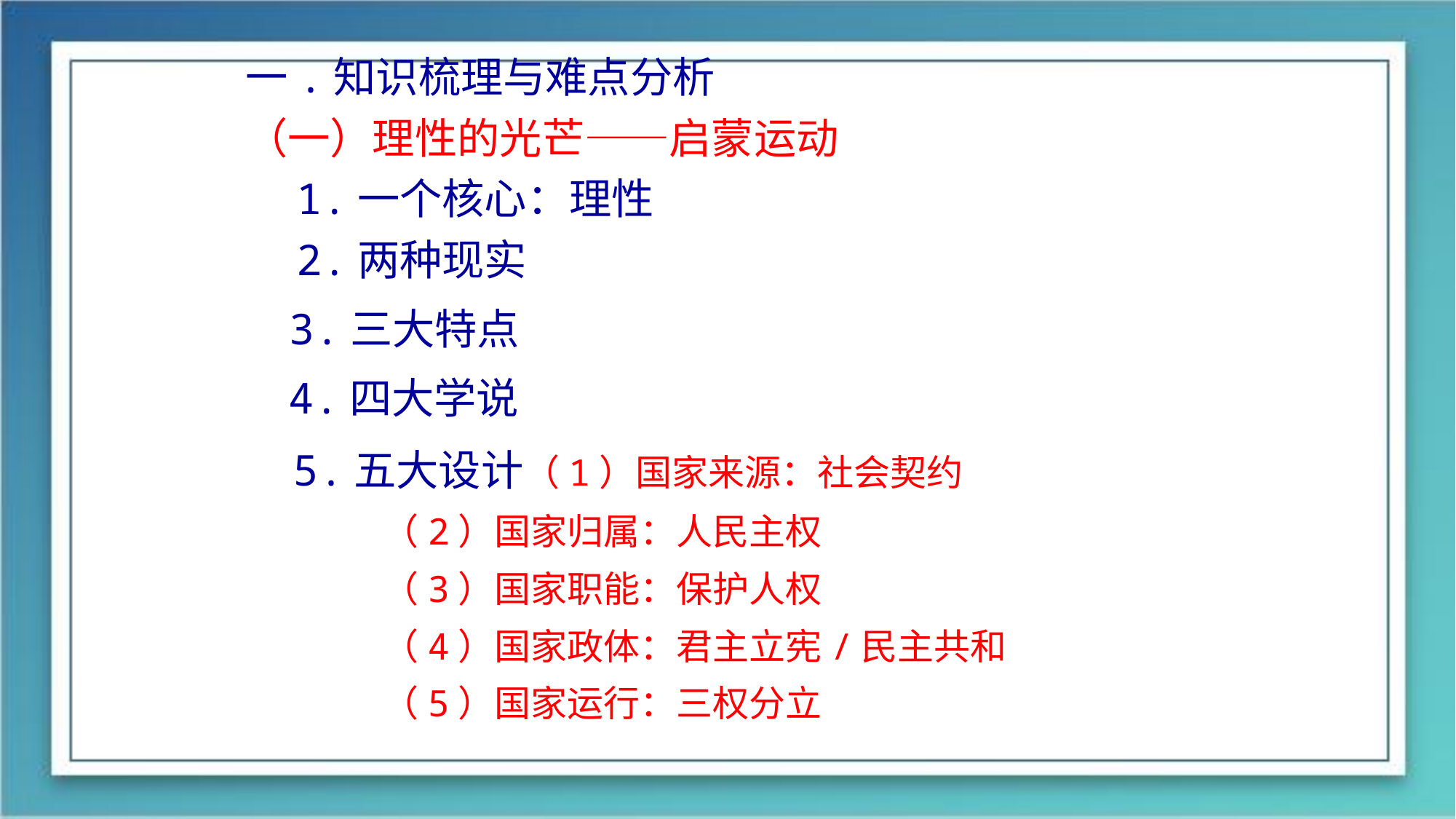

一.知识梳理与难点分析
（一）理性的光芒——启蒙运动
  1.一个核心：理性
  2.两种现实
3.三大特点
4.四大学说

 5.五大设计（1）国家来源：社会契约
             （2）国家归属：人民主权
             （3）国家职能：保护人权
             （4）国家政体：君主立宪/民主共和
             （5）国家运行：三权分立